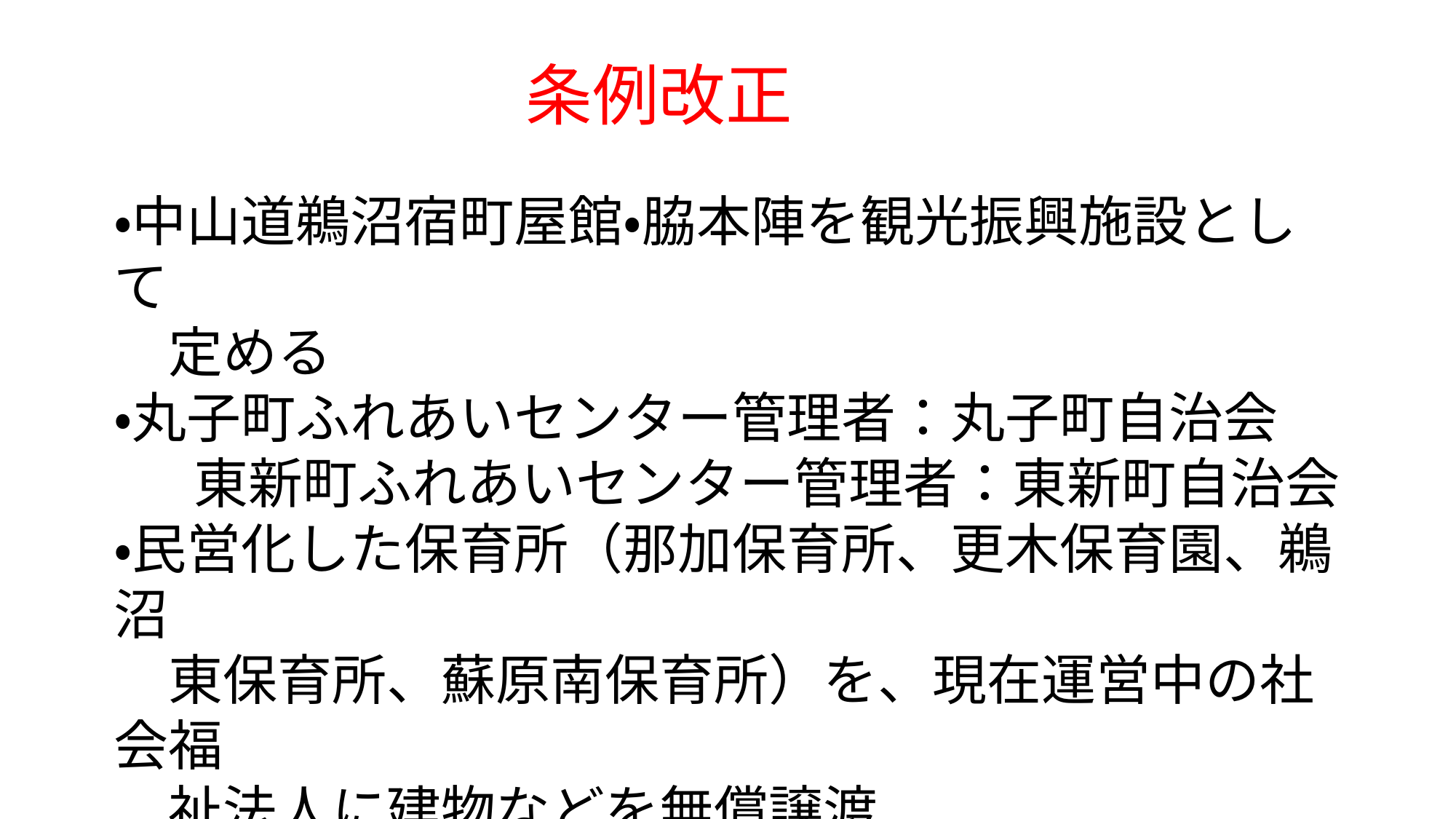

条例改正
・中山道鵜沼宿町屋館・脇本陣を観光振興施設として
　定める
・丸子町ふれあいセンター管理者：丸子町自治会
 　東新町ふれあいセンター管理者：東新町自治会
・民営化した保育所（那加保育所、更木保育園、鵜沼
　東保育所、蘇原南保育所）を、現在運営中の社会福
　祉法人に建物などを無償譲渡